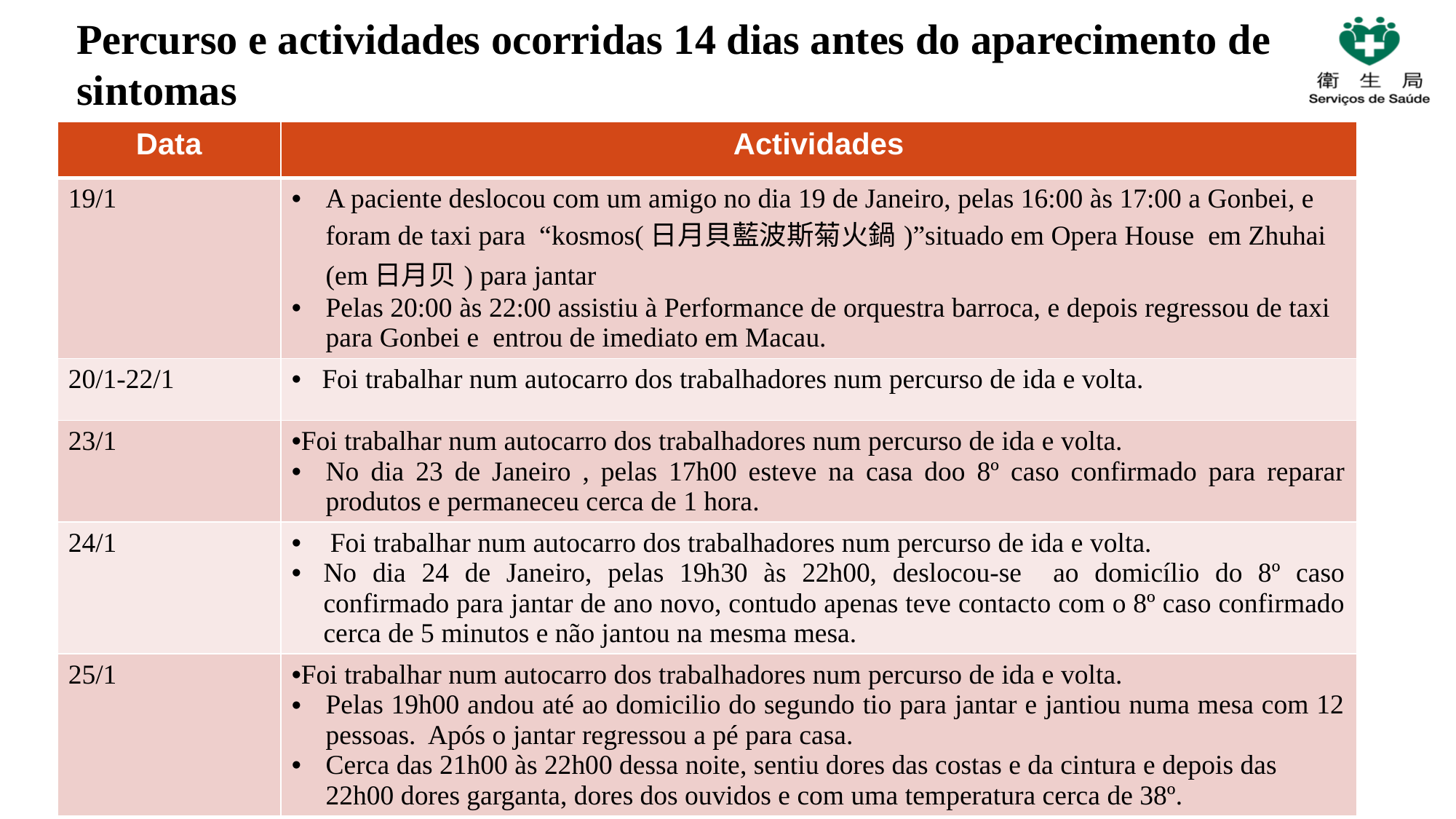

# Percurso e actividades ocorridas 14 dias antes do aparecimento de sintomas
| Data | Actividades |
| --- | --- |
| 19/1 | A paciente deslocou com um amigo no dia 19 de Janeiro, pelas 16:00 às 17:00 a Gonbei, e foram de taxi para “kosmos(日月貝藍波斯菊火鍋)”situado em Opera House em Zhuhai (em日月贝) para jantar Pelas 20:00 às 22:00 assistiu à Performance de orquestra barroca, e depois regressou de taxi para Gonbei e entrou de imediato em Macau. |
| 20/1-22/1 | Foi trabalhar num autocarro dos trabalhadores num percurso de ida e volta. |
| 23/1 | Foi trabalhar num autocarro dos trabalhadores num percurso de ida e volta. No dia 23 de Janeiro , pelas 17h00 esteve na casa doo 8º caso confirmado para reparar produtos e permaneceu cerca de 1 hora. |
| 24/1 | Foi trabalhar num autocarro dos trabalhadores num percurso de ida e volta. No dia 24 de Janeiro, pelas 19h30 às 22h00, deslocou-se ao domicílio do 8º caso confirmado para jantar de ano novo, contudo apenas teve contacto com o 8º caso confirmado cerca de 5 minutos e não jantou na mesma mesa. |
| 25/1 | Foi trabalhar num autocarro dos trabalhadores num percurso de ida e volta. Pelas 19h00 andou até ao domicilio do segundo tio para jantar e jantiou numa mesa com 12 pessoas. Após o jantar regressou a pé para casa. Cerca das 21h00 às 22h00 dessa noite, sentiu dores das costas e da cintura e depois das 22h00 dores garganta, dores dos ouvidos e com uma temperatura cerca de 38º. |